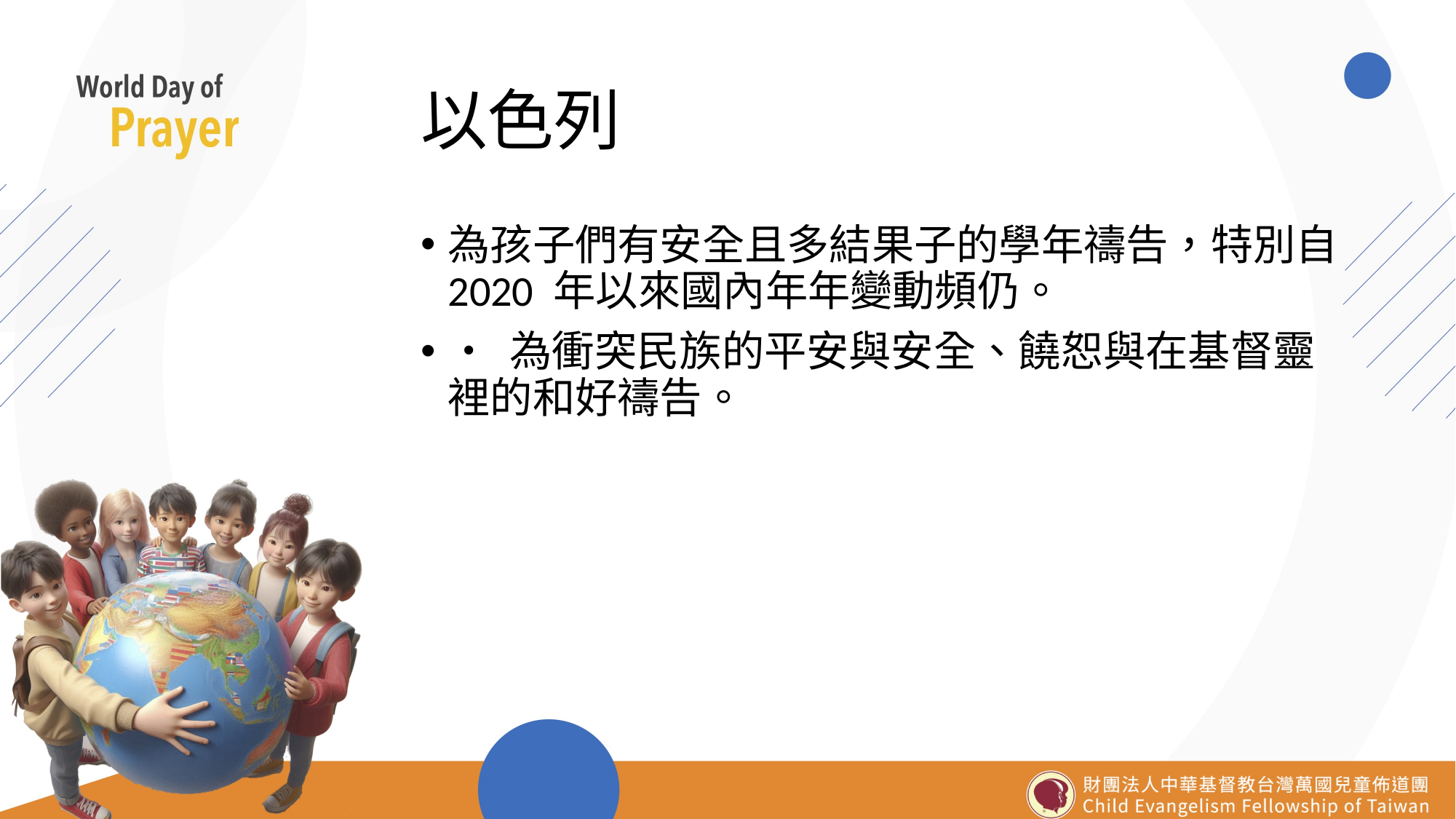

# 以色列
為孩子們有安全且多結果子的學年禱告，特別自 2020 年以來國內年年變動頻仍。
• 為衝突民族的平安與安全、饒恕與在基督靈裡的和好禱告。